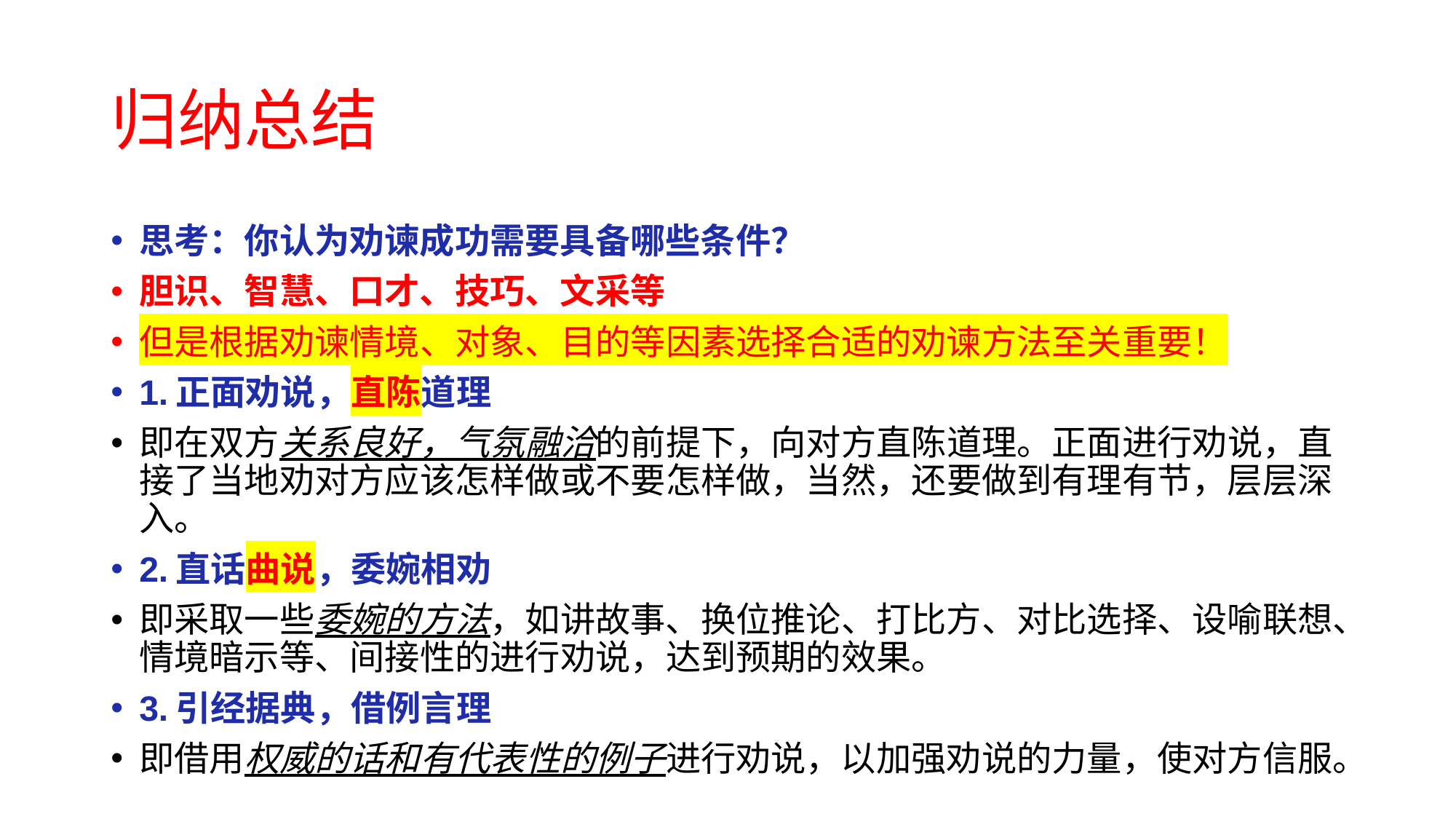

# 归纳总结
思考：你认为劝谏成功需要具备哪些条件？
胆识、智慧、口才、技巧、文采等
但是根据劝谏情境、对象、目的等因素选择合适的劝谏方法至关重要！
1.正面劝说，直陈道理
即在双方关系良好，气氛融洽的前提下，向对方直陈道理。正面进行劝说，直接了当地劝对方应该怎样做或不要怎样做，当然，还要做到有理有节，层层深入。
2.直话曲说，委婉相劝
即采取一些委婉的方法，如讲故事、换位推论、打比方、对比选择、设喻联想、情境暗示等、间接性的进行劝说，达到预期的效果。
3.引经据典，借例言理
即借用权威的话和有代表性的例子进行劝说，以加强劝说的力量，使对方信服。